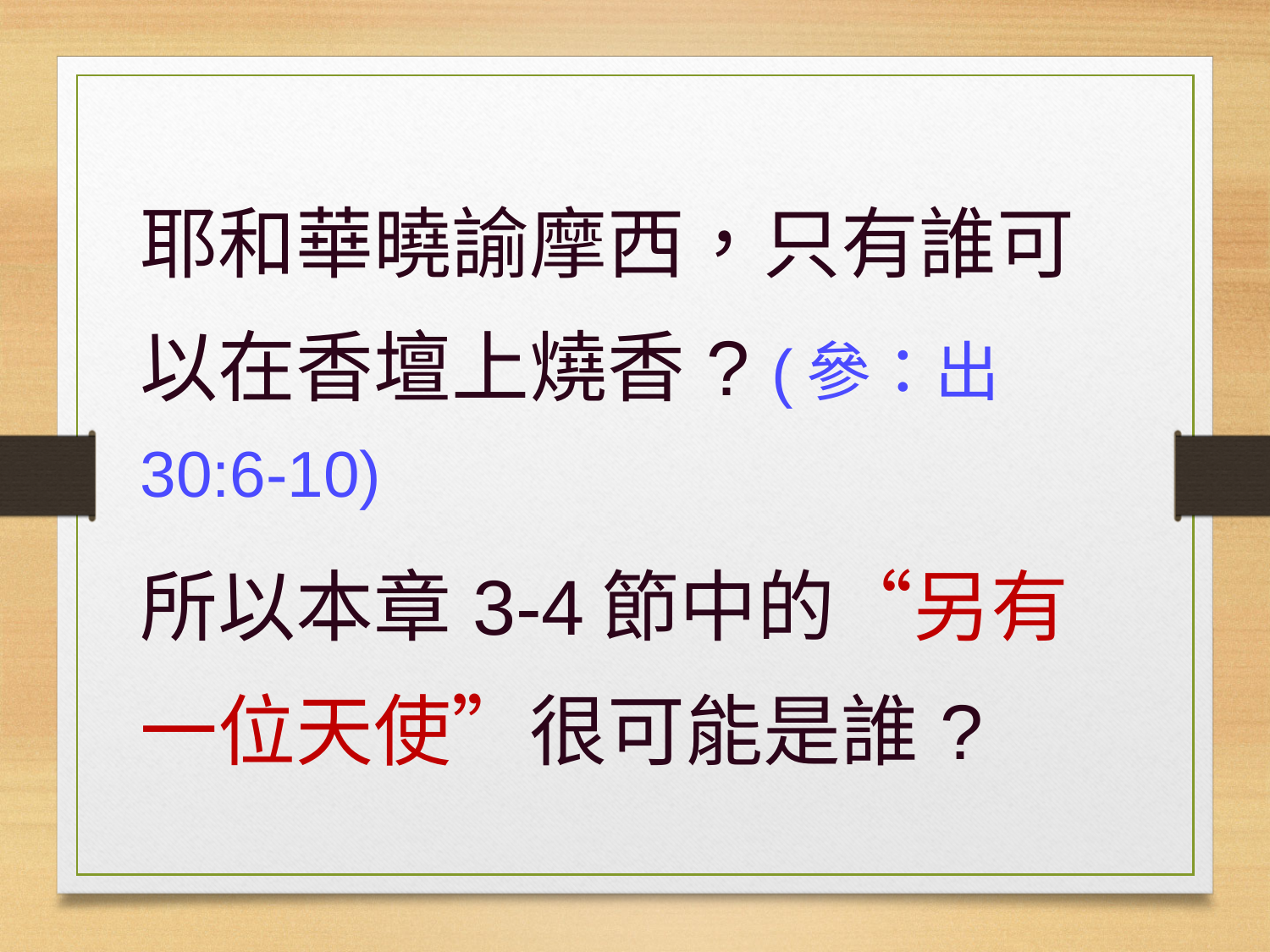

耶和華曉諭摩西，只有誰可以在香壇上燒香? (參：出30:6-10)
所以本章3-4節中的“另有一位天使”很可能是誰?